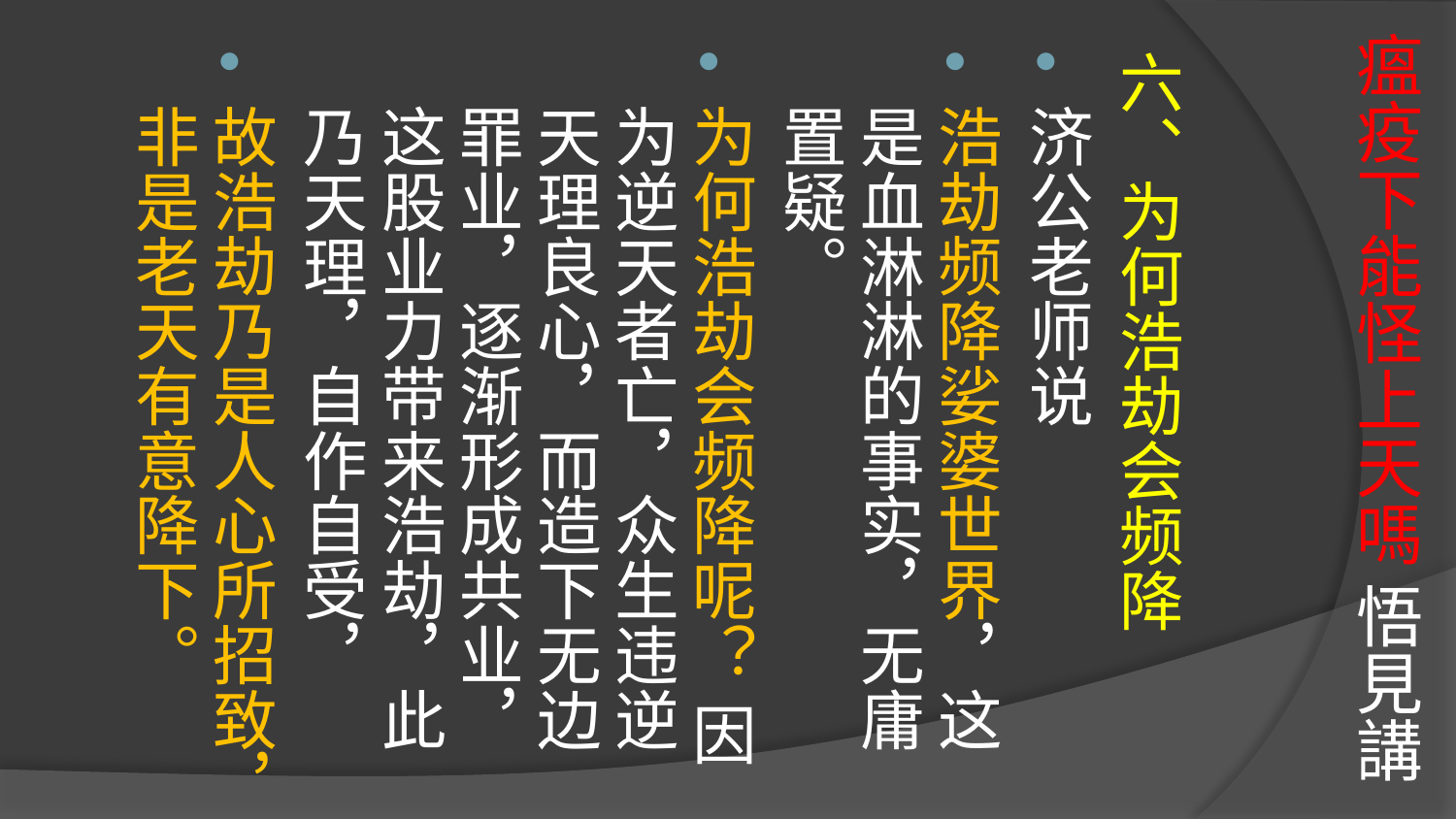

# 瘟疫下能怪上天嗎 悟見講
六、为何浩劫会频降
济公老师说
浩劫频降娑婆世界，这是血淋淋的事实，无庸置疑。
为何浩劫会频降呢？ 因为逆天者亡，众生违逆天理良心，而造下无边罪业，逐渐形成共业，这股业力带来浩劫，此乃天理，自作自受，
故浩劫乃是人心所招致，非是老天有意降下。